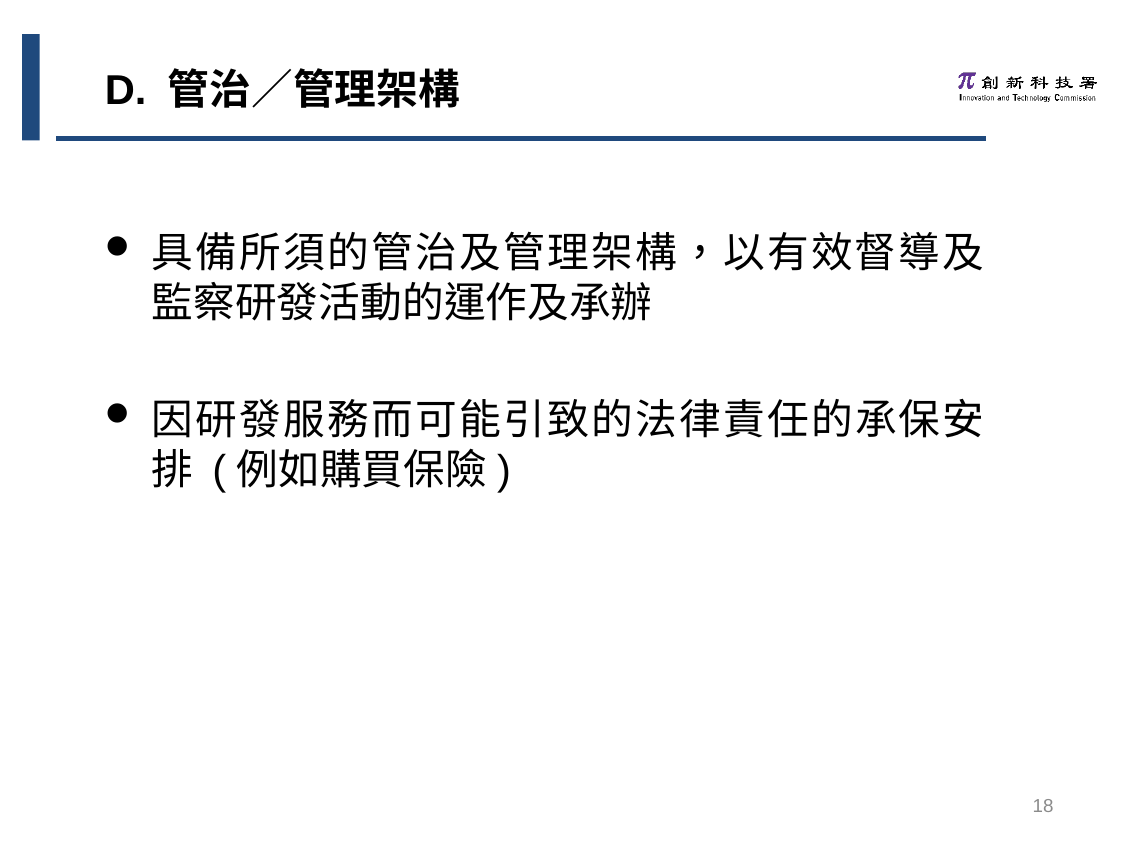

D. 管治／管理架構

具備所須的管治及管理架構，以有效督導及監察研發活動的運作及承辦

因研發服務而可能引致的法律責任的承保安排 (例如購買保險)

18